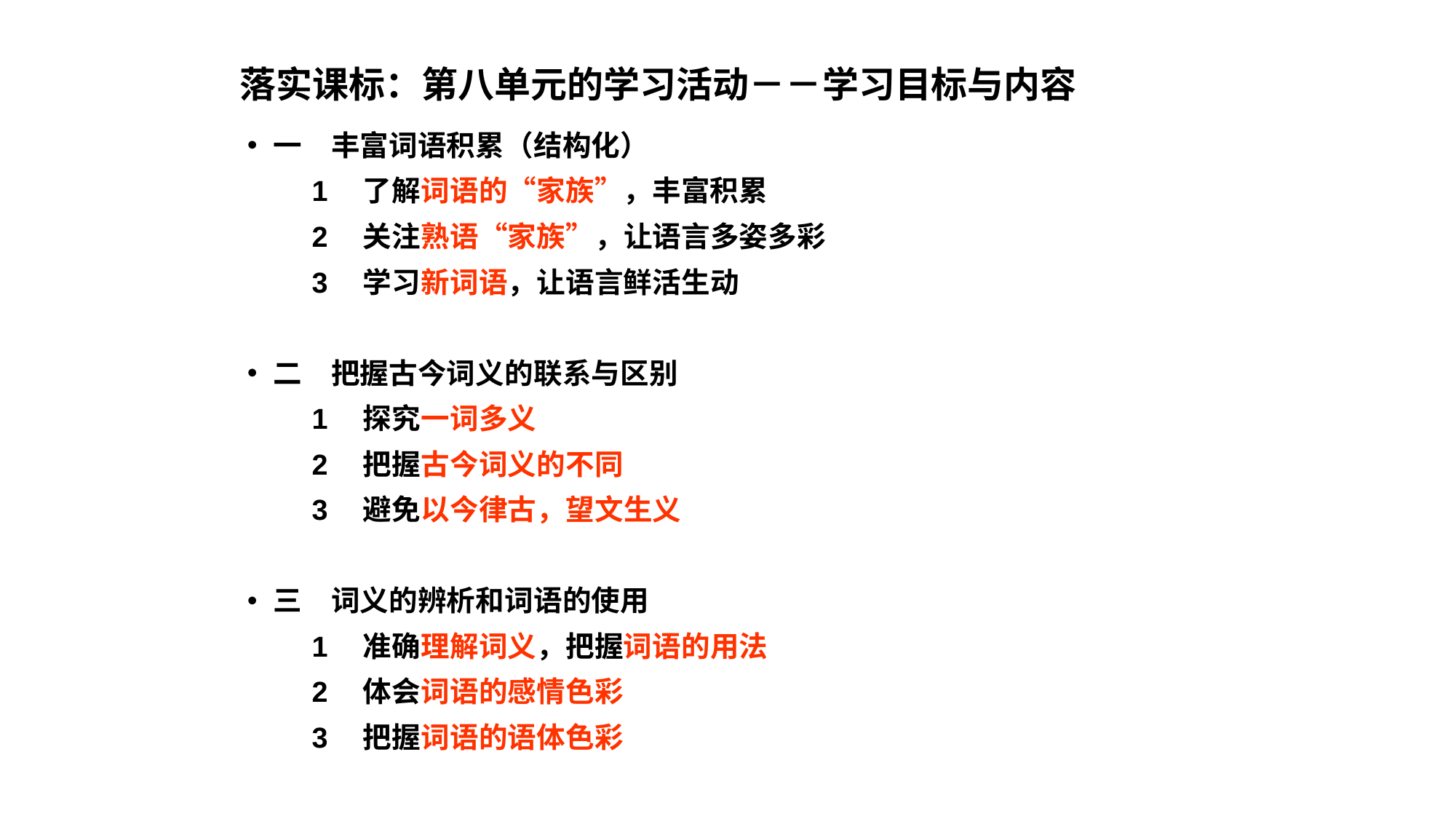

# 落实课标：第八单元的学习活动－－学习目标与内容
一　丰富词语积累（结构化）
　　1　了解词语的“家族”，丰富积累
　　2　关注熟语“家族”，让语言多姿多彩
　　3　学习新词语，让语言鲜活生动

二　把握古今词义的联系与区别
　　1　探究一词多义
　　2　把握古今词义的不同
　　3　避免以今律古，望文生义

三　词义的辨析和词语的使用
　　1　准确理解词义，把握词语的用法
　　2　体会词语的感情色彩
　　3　把握词语的语体色彩